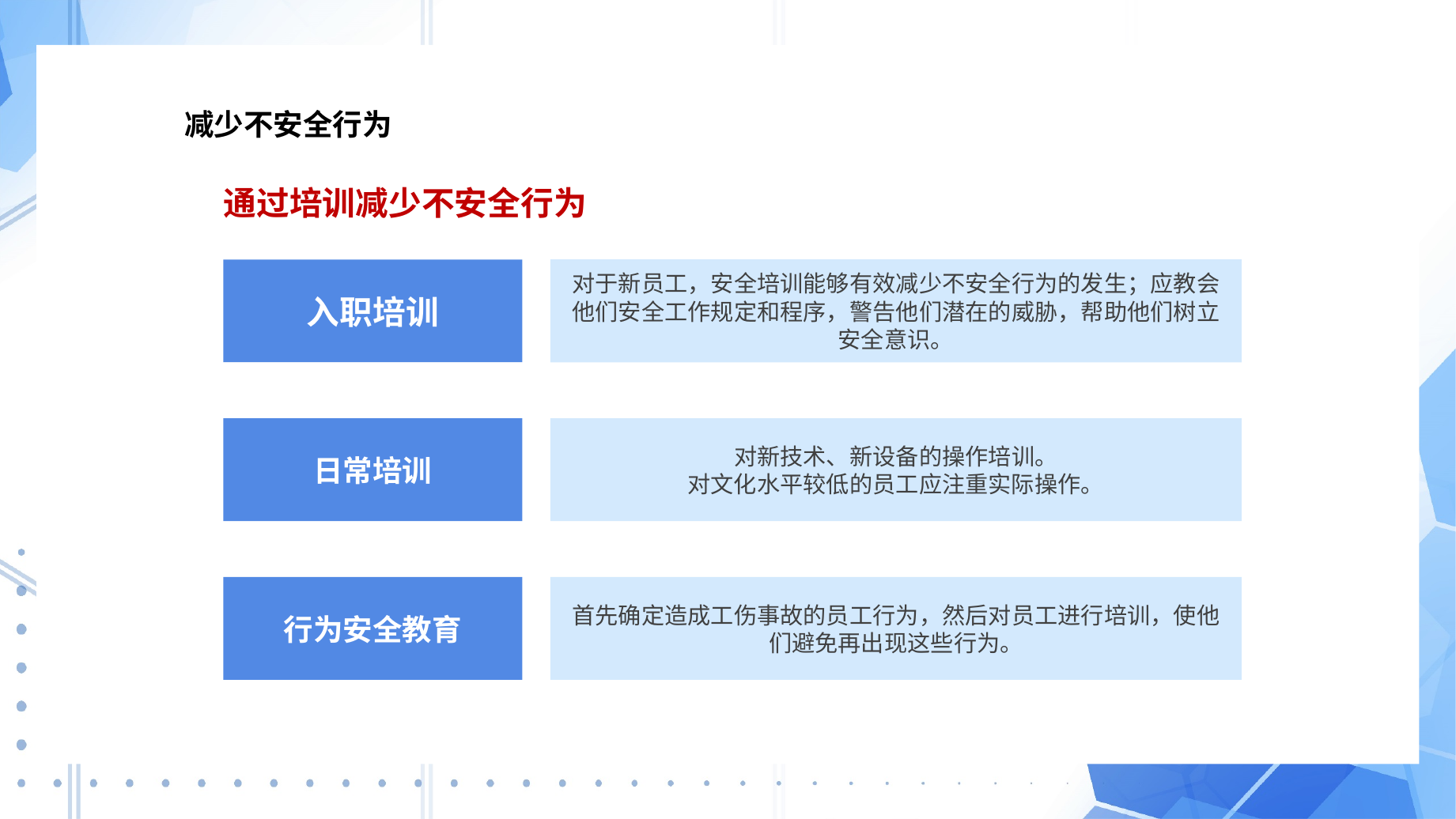

3
减少不安全行为
通过培训减少不安全行为
对于新员工，安全培训能够有效减少不安全行为的发生；应教会他们安全工作规定和程序，警告他们潜在的威胁，帮助他们树立安全意识。
入职培训
日常培训
对新技术、新设备的操作培训。
对文化水平较低的员工应注重实际操作。
行为安全教育
首先确定造成工伤事故的员工行为，然后对员工进行培训，使他们避免再出现这些行为。